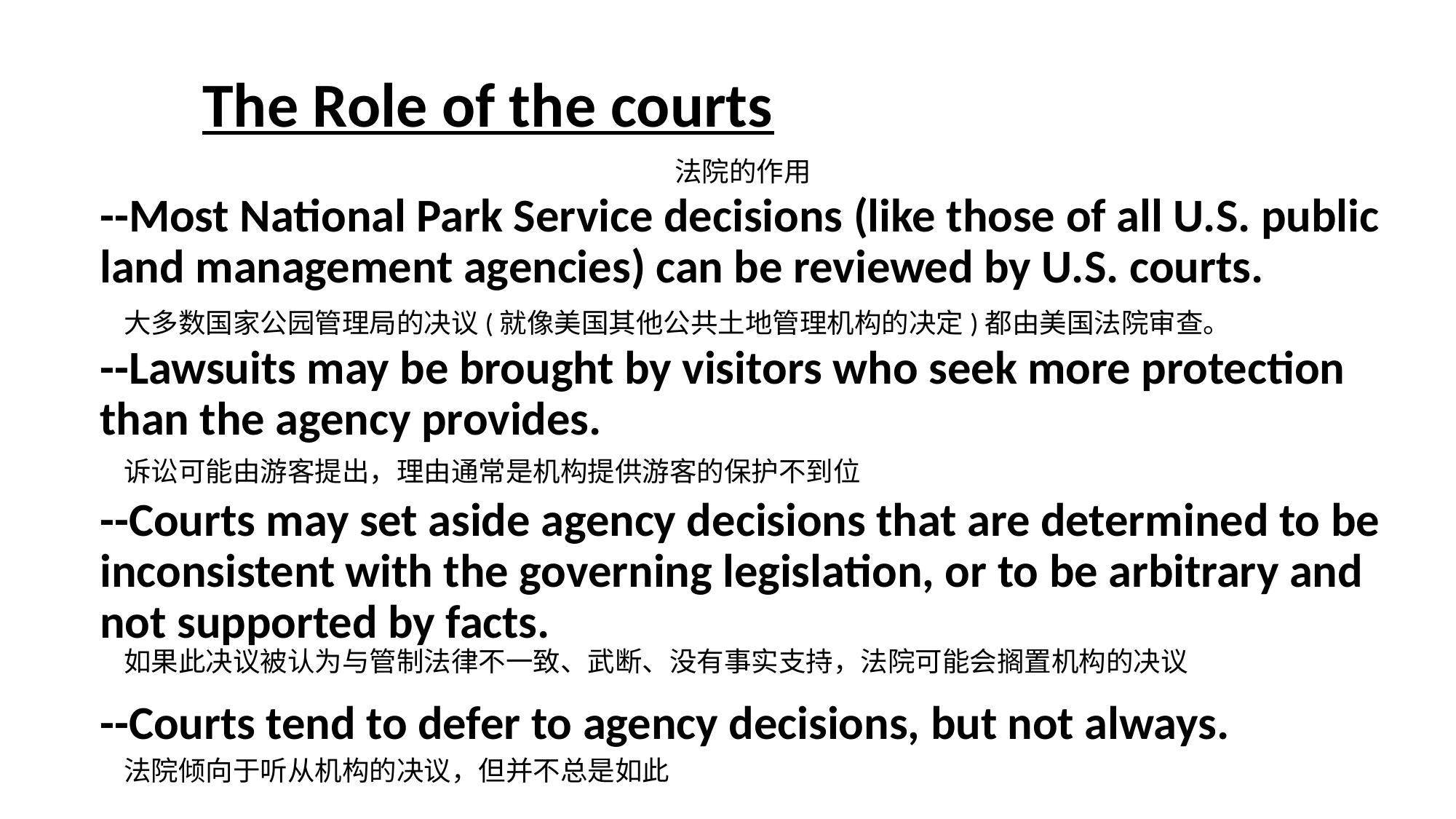

# The Role of the courts --Most National Park Service decisions (like those of all U.S. public land management agencies) can be reviewed by U.S. courts. --Lawsuits may be brought by visitors who seek more protection than the agency provides. --Courts may set aside agency decisions that are determined to be inconsistent with the governing legislation, or to be arbitrary and not supported by facts. --Courts tend to defer to agency decisions, but not always.
法院的作用
大多数国家公园管理局的决议(就像美国其他公共土地管理机构的决定)都由美国法院审查。
诉讼可能由游客提出，理由通常是机构提供游客的保护不到位
如果此决议被认为与管制法律不一致、武断、没有事实支持，法院可能会搁置机构的决议
法院倾向于听从机构的决议，但并不总是如此